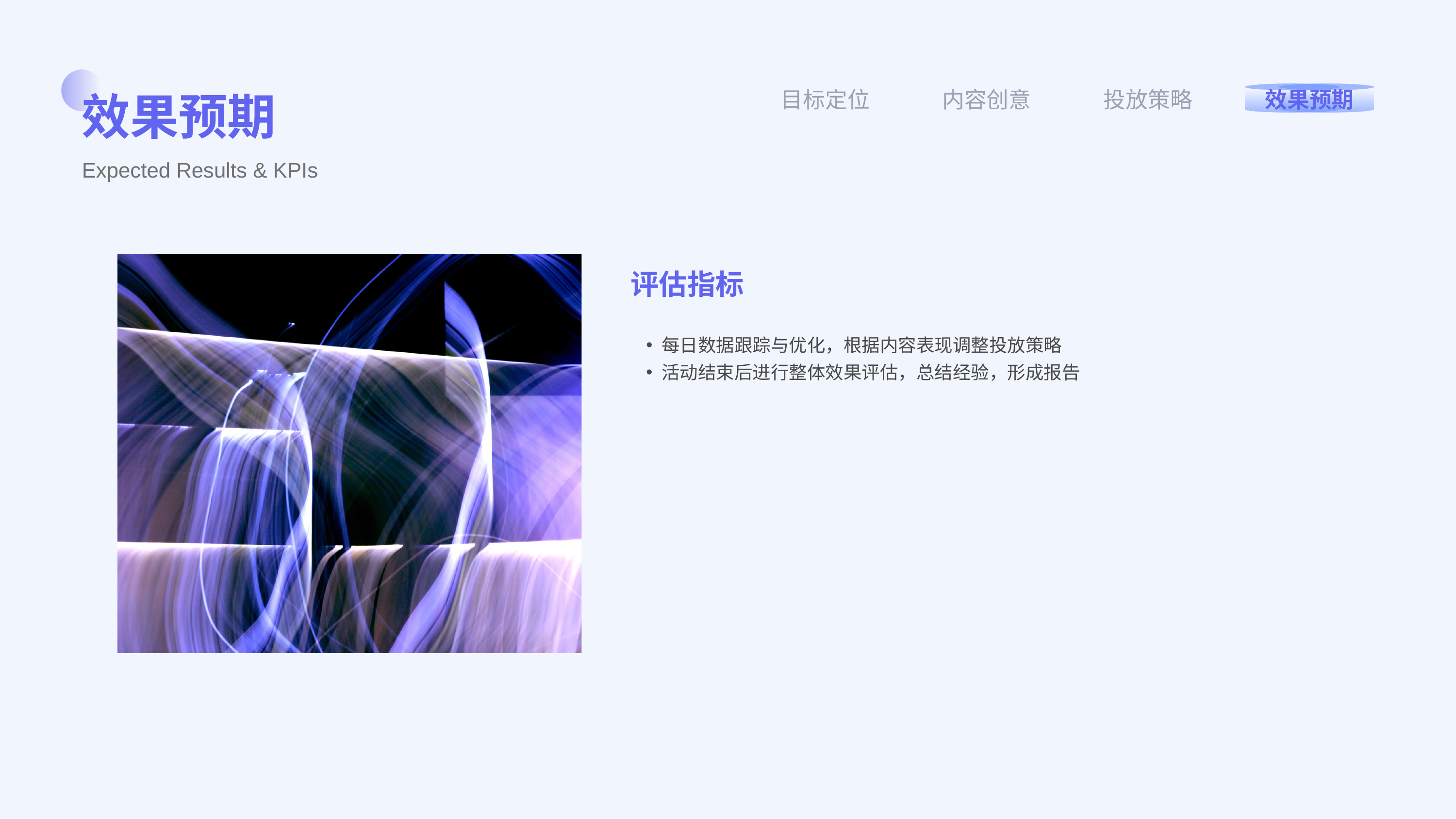

效果预期
Expected Results & KPIs
目标定位
内容创意
投放策略
效果预期

评估指标
每日数据跟踪与优化，根据内容表现调整投放策略
活动结束后进行整体效果评估，总结经验，形成报告